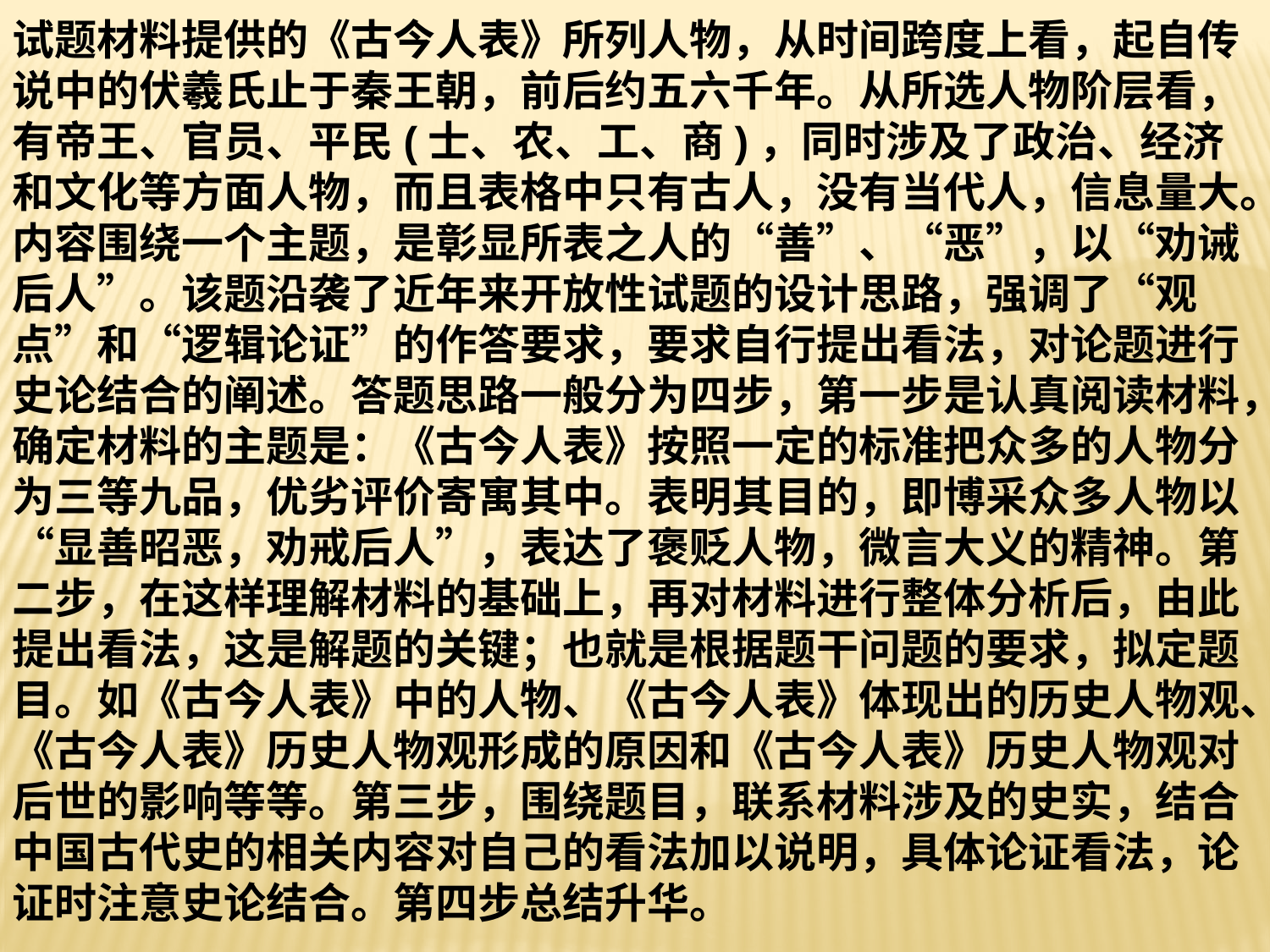

试题材料提供的《古今人表》所列人物，从时间跨度上看，起自传说中的伏羲氏止于秦王朝，前后约五六千年。从所选人物阶层看，有帝王、官员、平民(士、农、工、商)，同时涉及了政治、经济和文化等方面人物，而且表格中只有古人，没有当代人，信息量大。内容围绕一个主题，是彰显所表之人的“善”、“恶”，以“劝诫后人”。该题沿袭了近年来开放性试题的设计思路，强调了“观点”和“逻辑论证”的作答要求，要求自行提出看法，对论题进行史论结合的阐述。答题思路一般分为四步，第一步是认真阅读材料，确定材料的主题是：《古今人表》按照一定的标准把众多的人物分为三等九品，优劣评价寄寓其中。表明其目的，即博采众多人物以“显善昭恶，劝戒后人”，表达了褒贬人物，微言大义的精神。第二步，在这样理解材料的基础上，再对材料进行整体分析后，由此提出看法，这是解题的关键；也就是根据题干问题的要求，拟定题目。如《古今人表》中的人物、《古今人表》体现出的历史人物观、《古今人表》历史人物观形成的原因和《古今人表》历史人物观对后世的影响等等。第三步，围绕题目，联系材料涉及的史实，结合中国古代史的相关内容对自己的看法加以说明，具体论证看法，论证时注意史论结合。第四步总结升华。